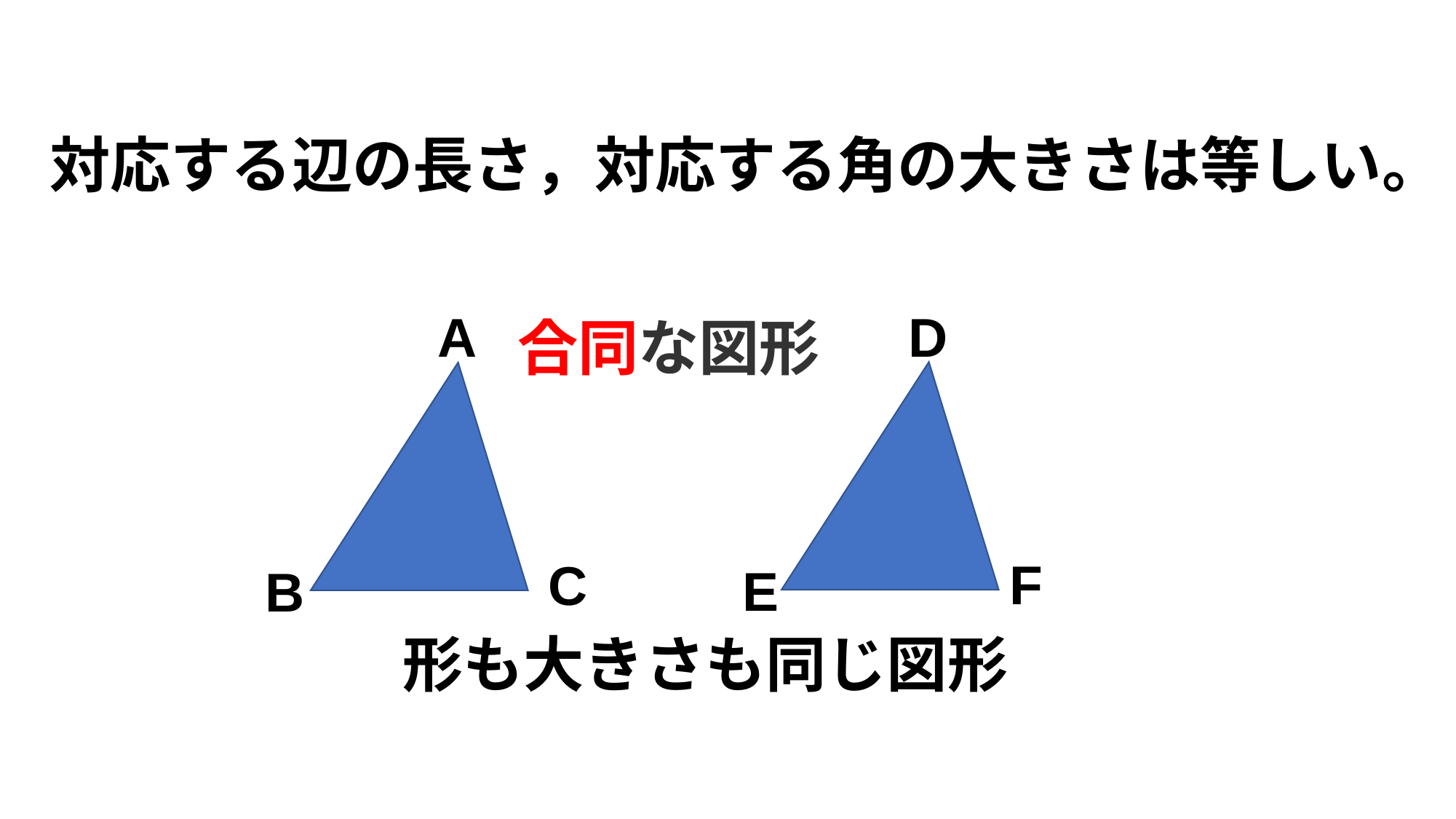

対応する辺の長さ，対応する角の大きさは等しい。
A
D
合同な図形

F
C
E
B
形も大きさも同じ図形